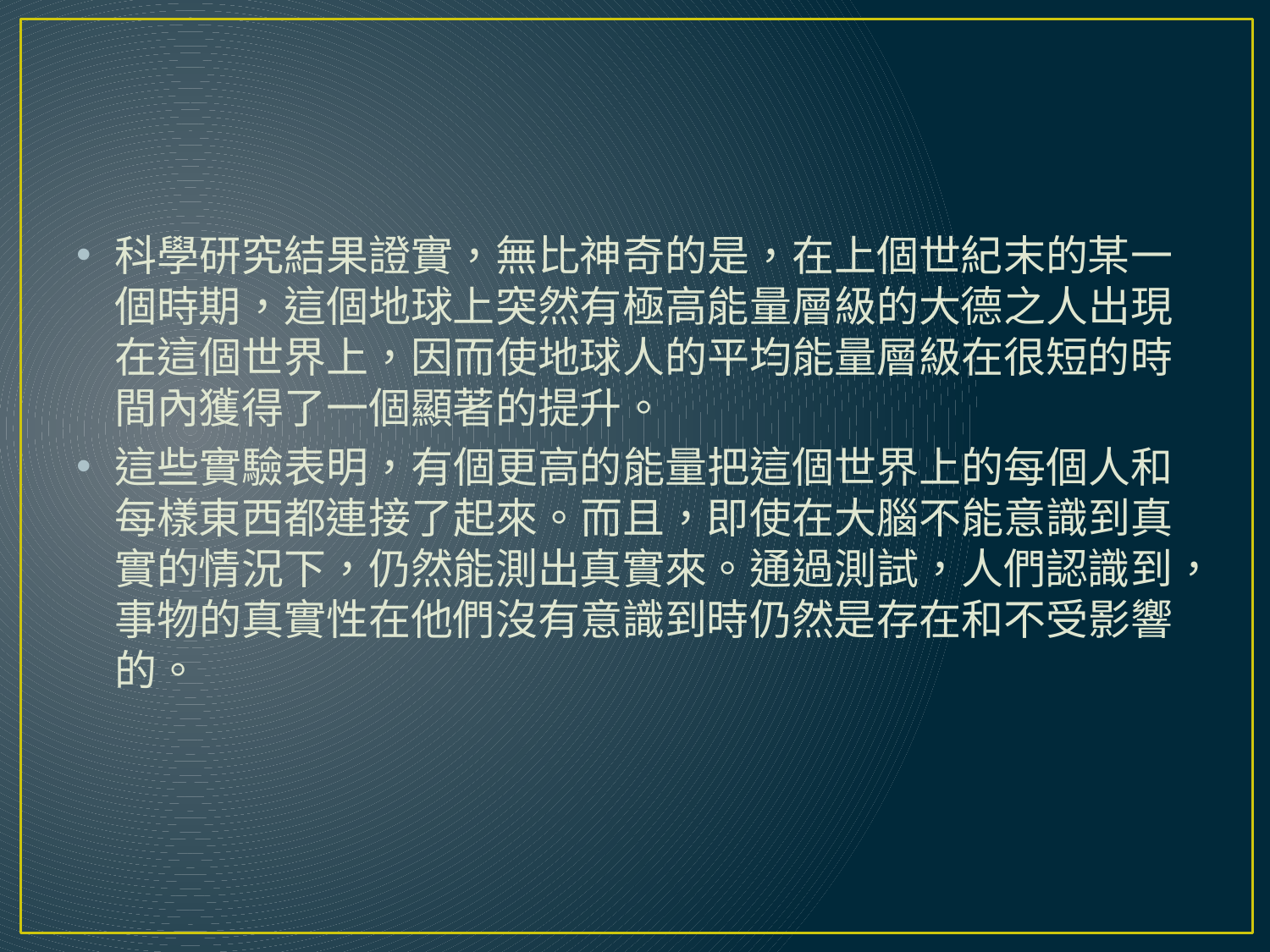

#
科學研究結果證實，無比神奇的是，在上個世紀末的某一個時期，這個地球上突然有極高能量層級的大德之人出現在這個世界上，因而使地球人的平均能量層級在很短的時間內獲得了一個顯著的提升。
這些實驗表明，有個更高的能量把這個世界上的每個人和每樣東西都連接了起來。而且，即使在大腦不能意識到真實的情況下，仍然能測出真實來。通過測試，人們認識到，事物的真實性在他們沒有意識到時仍然是存在和不受影響的。